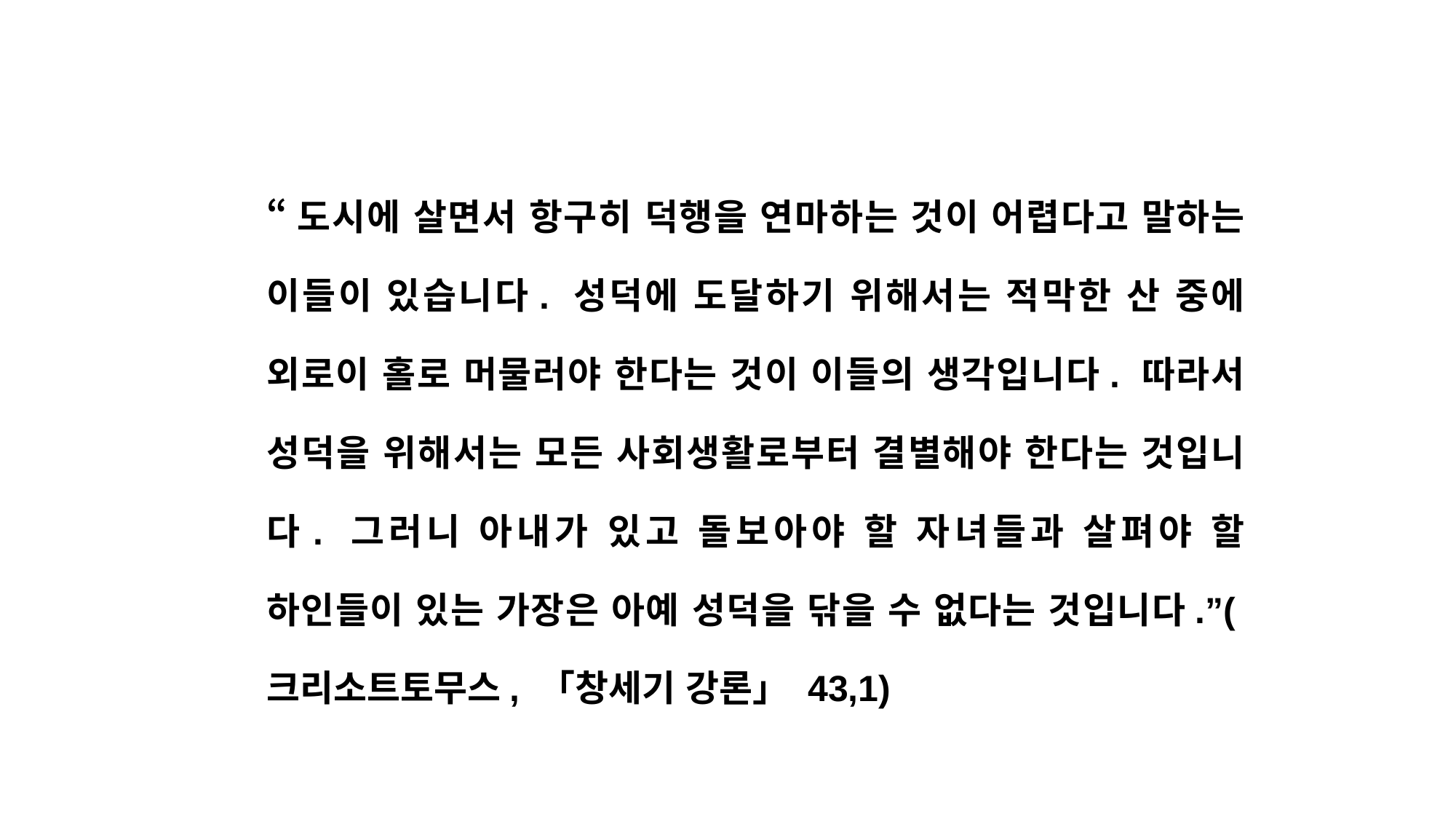

“도시에 살면서 항구히 덕행을 연마하는 것이 어렵다고 말하는 이들이 있습니다. 성덕에 도달하기 위해서는 적막한 산 중에 외로이 홀로 머물러야 한다는 것이 이들의 생각입니다. 따라서 성덕을 위해서는 모든 사회생활로부터 결별해야 한다는 것입니다. 그러니 아내가 있고 돌보아야 할 자녀들과 살펴야 할 하인들이 있는 가장은 아예 성덕을 닦을 수 없다는 것입니다.”(크리소트토무스, 「창세기 강론」 43,1)